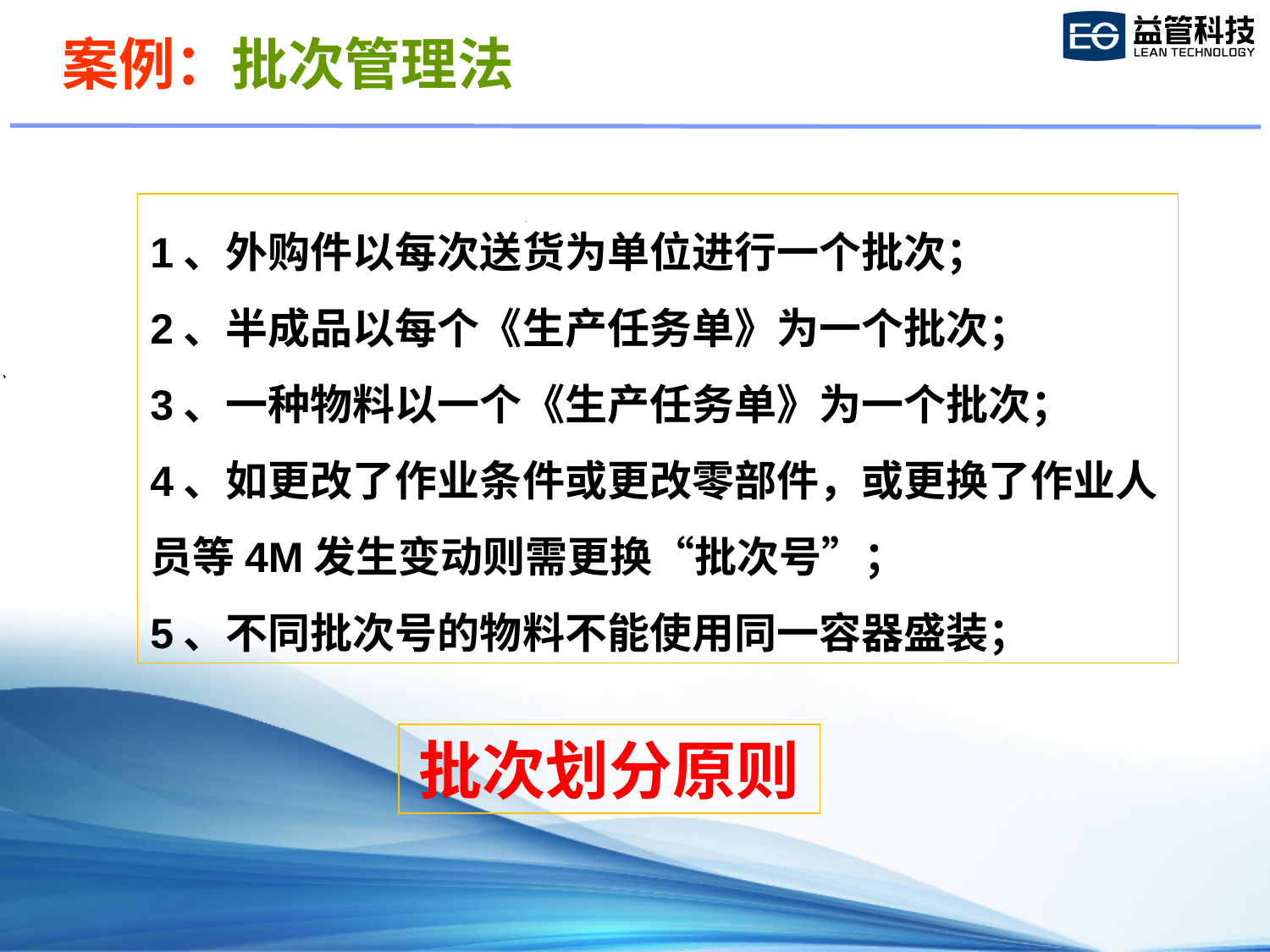

案例：批次管理法

1、外购件以每次送货为单位进行一个批次；
2、半成品以每个《生产任务单》为一个批次；
3、一种物料以一个《生产任务单》为一个批次；
4、如更改了作业条件或更改零部件，或更换了作业人员等4M发生变动则需更换“批次号”；
5、不同批次号的物料不能使用同一容器盛装；

批次划分原则